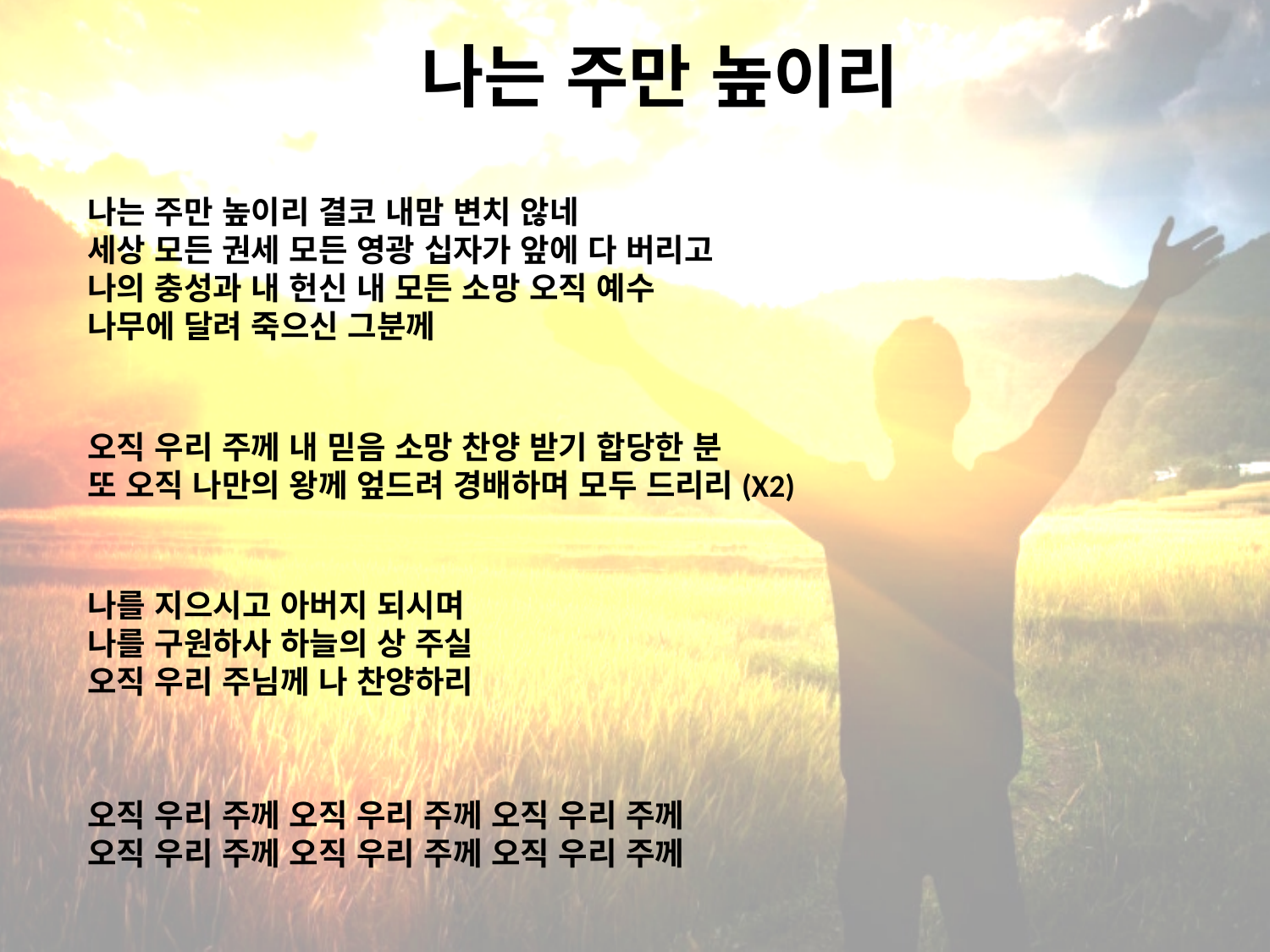

# 나는 주만 높이리
나는 주만 높이리 결코 내맘 변치 않네
세상 모든 권세 모든 영광 십자가 앞에 다 버리고
나의 충성과 내 헌신 내 모든 소망 오직 예수
나무에 달려 죽으신 그분께
오직 우리 주께 내 믿음 소망 찬양 받기 합당한 분
또 오직 나만의 왕께 엎드려 경배하며 모두 드리리(X2)
나를 지으시고 아버지 되시며
나를 구원하사 하늘의 상 주실
오직 우리 주님께 나 찬양하리

오직 우리 주께 오직 우리 주께 오직 우리 주께
오직 우리 주께 오직 우리 주께 오직 우리 주께